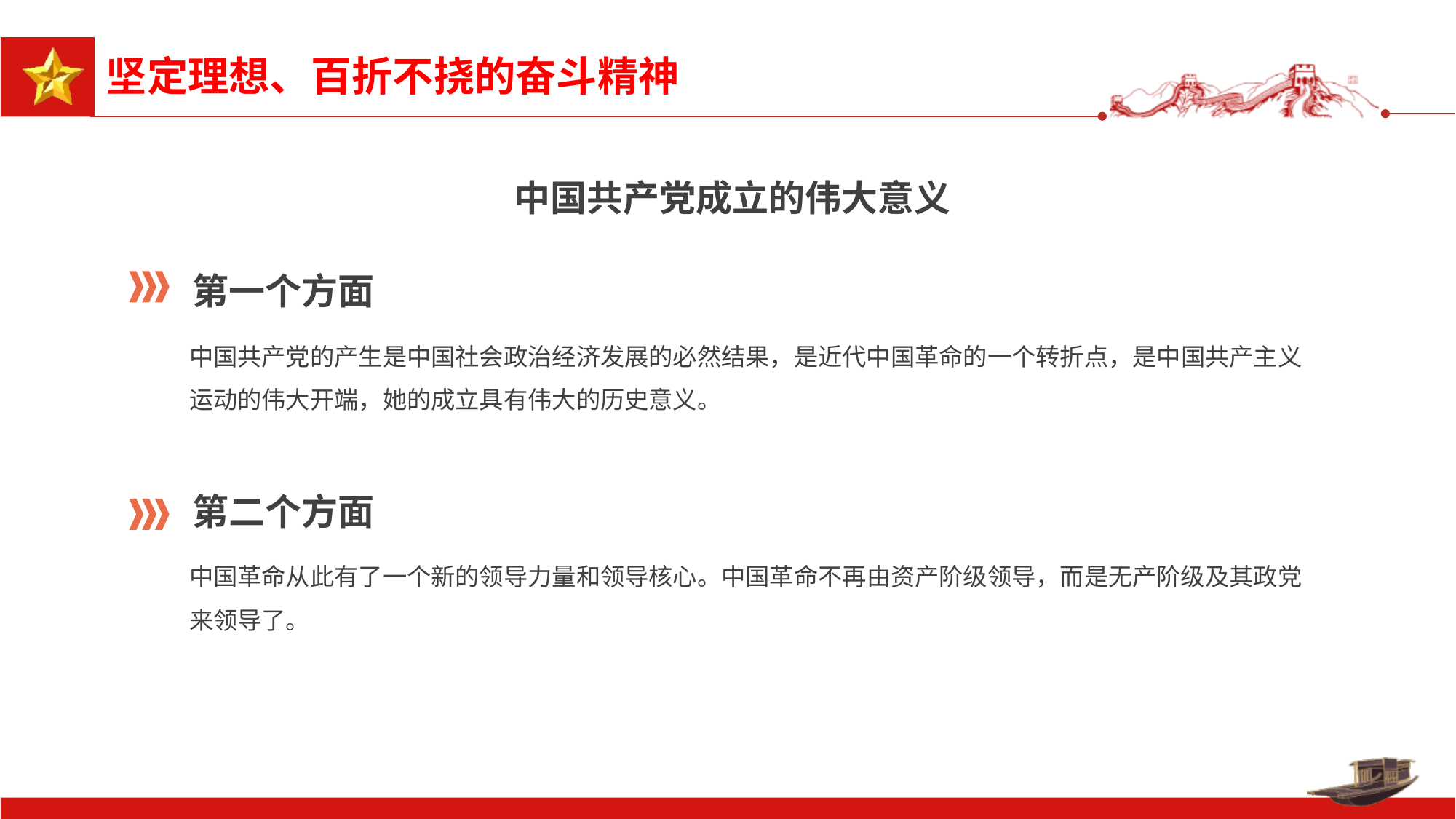

中国共产党成立的伟大意义
第一个方面

中国共产党的产生是中国社会政治经济发展的必然结果，是近代中国革命的一个转折点，是中国共产主义运动的伟大开端，她的成立具有伟大的历史意义。
第二个方面

中国革命从此有了一个新的领导力量和领导核心。中国革命不再由资产阶级领导，而是无产阶级及其政党来领导了。